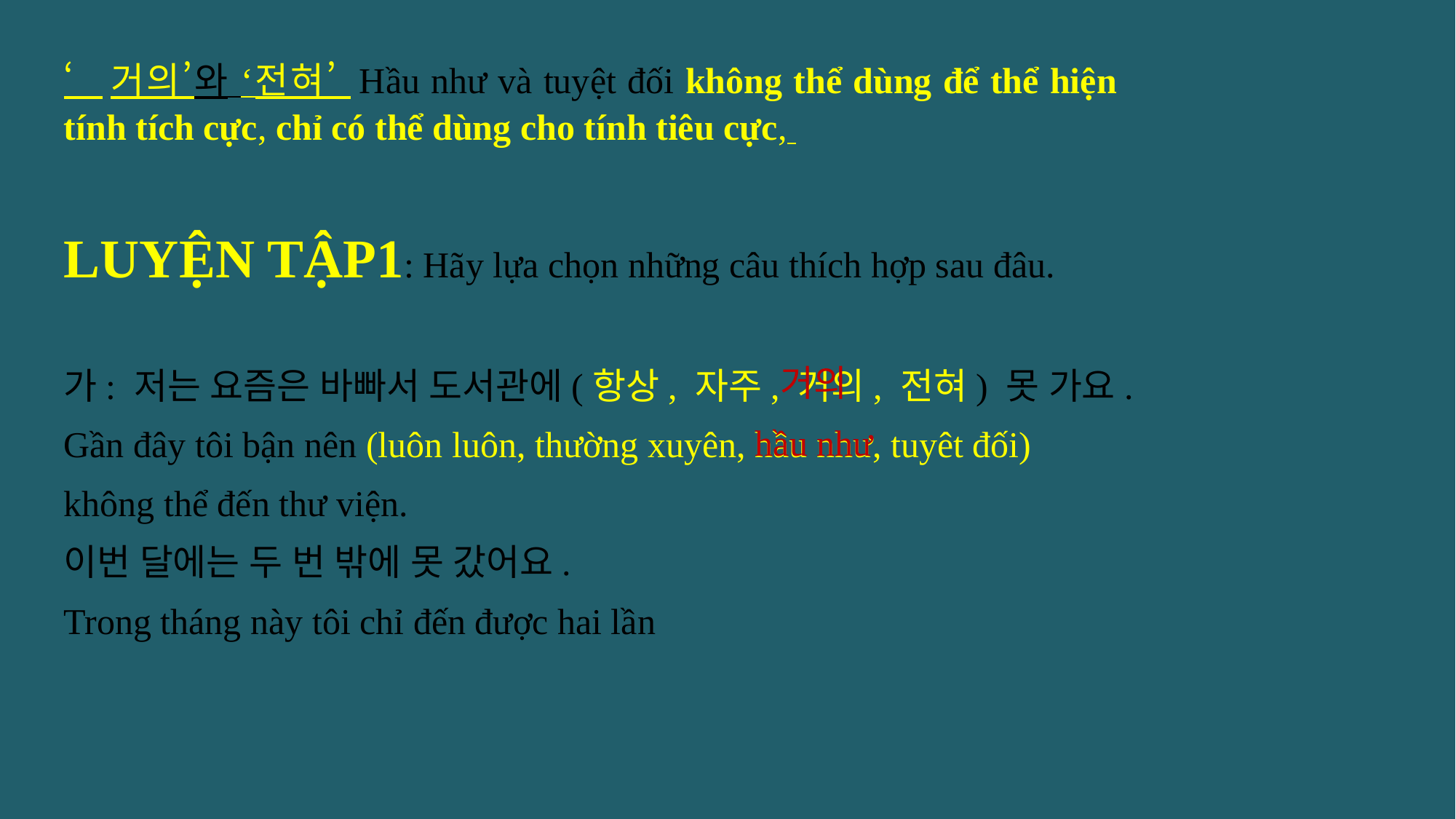

‘거의’와 ‘전혀’ Hầu như và tuyệt đối không thể dùng để thể hiện tính tích cực, chỉ có thể dùng cho tính tiêu cực,

LUYỆN TẬP1: Hãy lựa chọn những câu thích hợp sau đâu.

가: 저는 요즘은 바빠서 도서관에(항상, 자주, 거의, 전혀) 못 가요.
Gần đây tôi bận nên (luôn luôn, thường xuyên, hầu như, tuyêt đối)
không thể đến thư viện.
이번 달에는 두 번 밖에 못 갔어요.
Trong tháng này tôi chỉ đến được hai lần

거의
hầu như